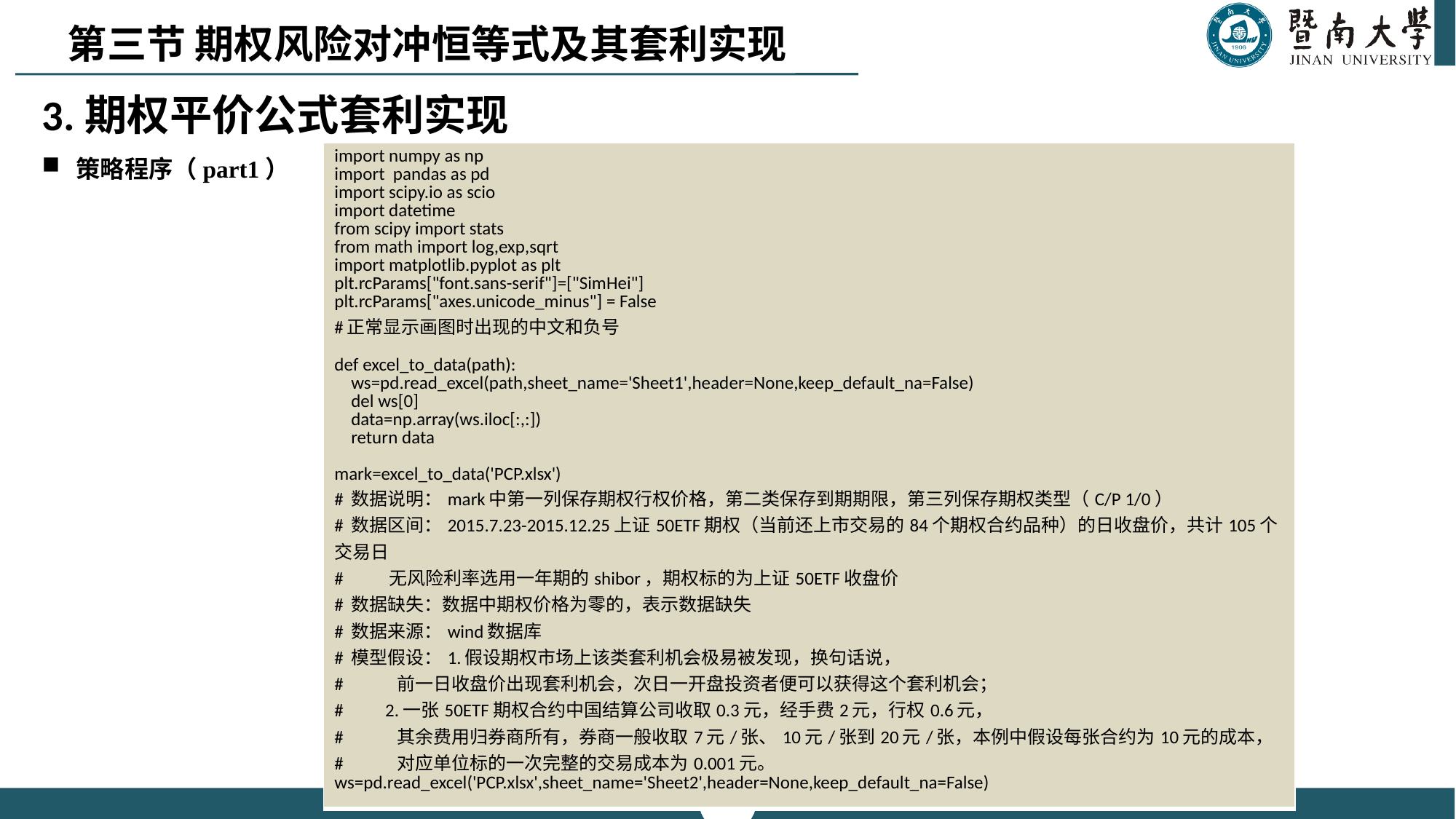

第三节 期权风险对冲恒等式及其套利实现
3.期权平价公式套利实现
策略程序（part1）

| import numpy as np import pandas as pd import scipy.io as scio import datetime from scipy import stats from math import log,exp,sqrt import matplotlib.pyplot as plt plt.rcParams["font.sans-serif"]=["SimHei"] plt.rcParams["axes.unicode\_minus"] = False #正常显示画图时出现的中文和负号 def excel\_to\_data(path): ws=pd.read\_excel(path,sheet\_name='Sheet1',header=None,keep\_default\_na=False) del ws[0] data=np.array(ws.iloc[:,:]) return data mark=excel\_to\_data('PCP.xlsx') # 数据说明：mark中第一列保存期权行权价格，第二类保存到期期限，第三列保存期权类型（C/P 1/0） # 数据区间：2015.7.23-2015.12.25上证50ETF期权（当前还上市交易的84个期权合约品种）的日收盘价，共计105个交易日 # 无风险利率选用一年期的shibor，期权标的为上证50ETF收盘价 # 数据缺失：数据中期权价格为零的，表示数据缺失 # 数据来源：wind数据库 # 模型假设：1.假设期权市场上该类套利机会极易被发现，换句话说， # 前一日收盘价出现套利机会，次日一开盘投资者便可以获得这个套利机会； # 2.一张50ETF期权合约中国结算公司收取0.3元，经手费2元，行权0.6元， # 其余费用归券商所有，券商一般收取7元/张、10元/张到20元/张，本例中假设每张合约为10元的成本， # 对应单位标的一次完整的交易成本为0.001元。 ws=pd.read\_excel('PCP.xlsx',sheet\_name='Sheet2',header=None,keep\_default\_na=False) |
| --- |